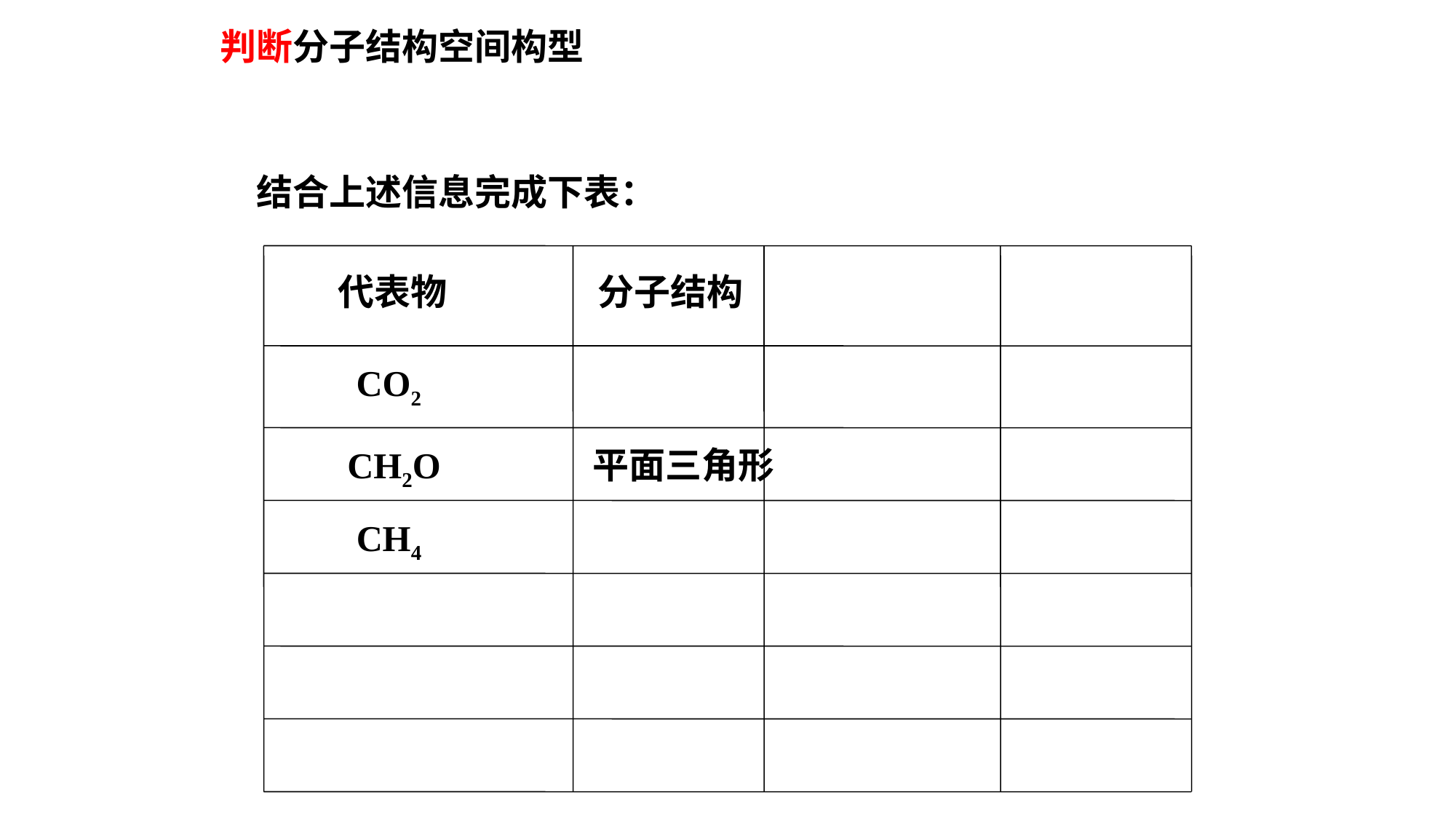

判断分子结构空间构型

结合上述信息完成下表：

代表物

CO2

CH2O

CH4

分子结构
平面三角形